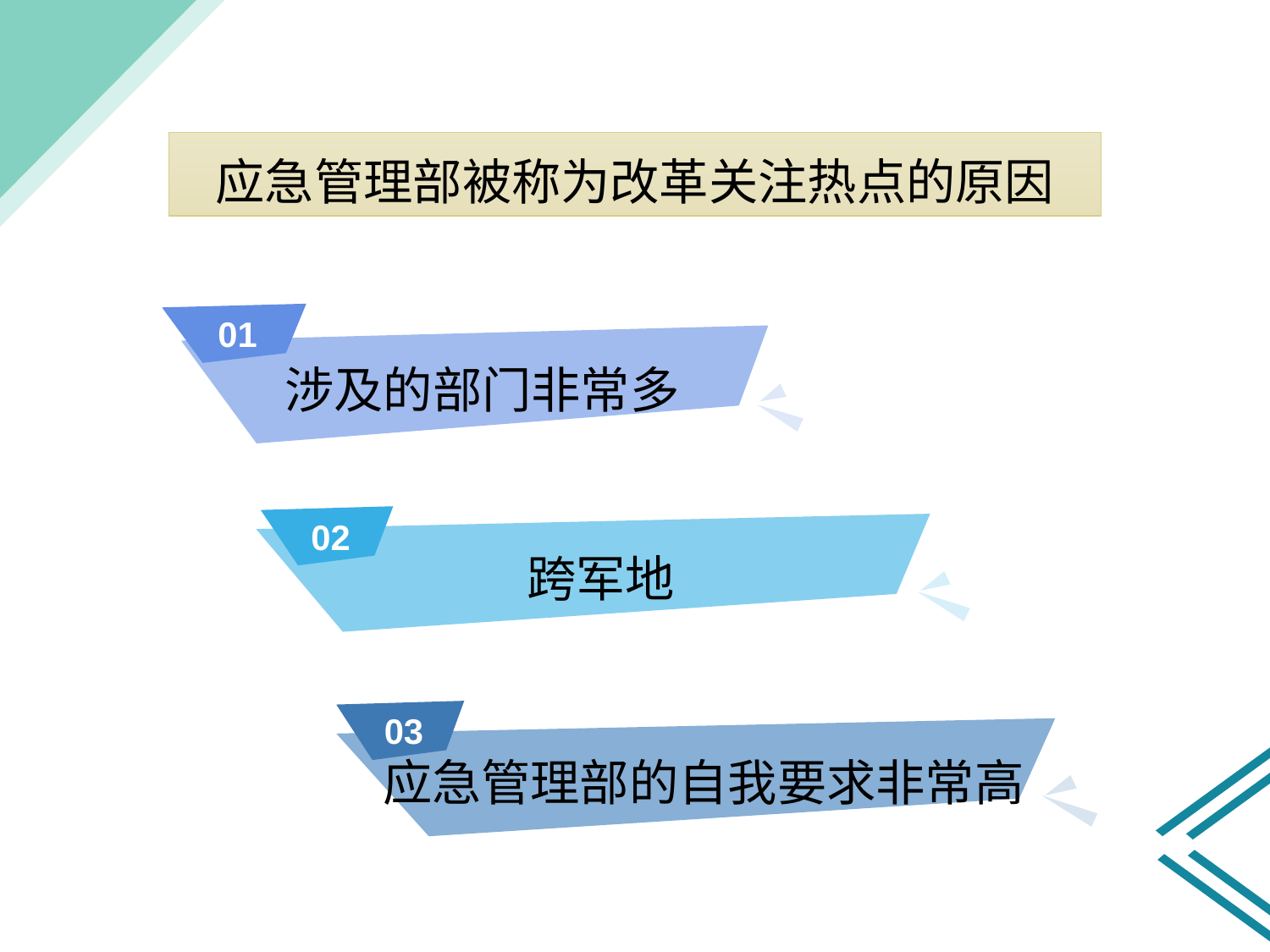

应急管理部被称为改革关注热点的原因
01
涉及的部门非常多

02
跨军地

03
应急管理部的自我要求非常高